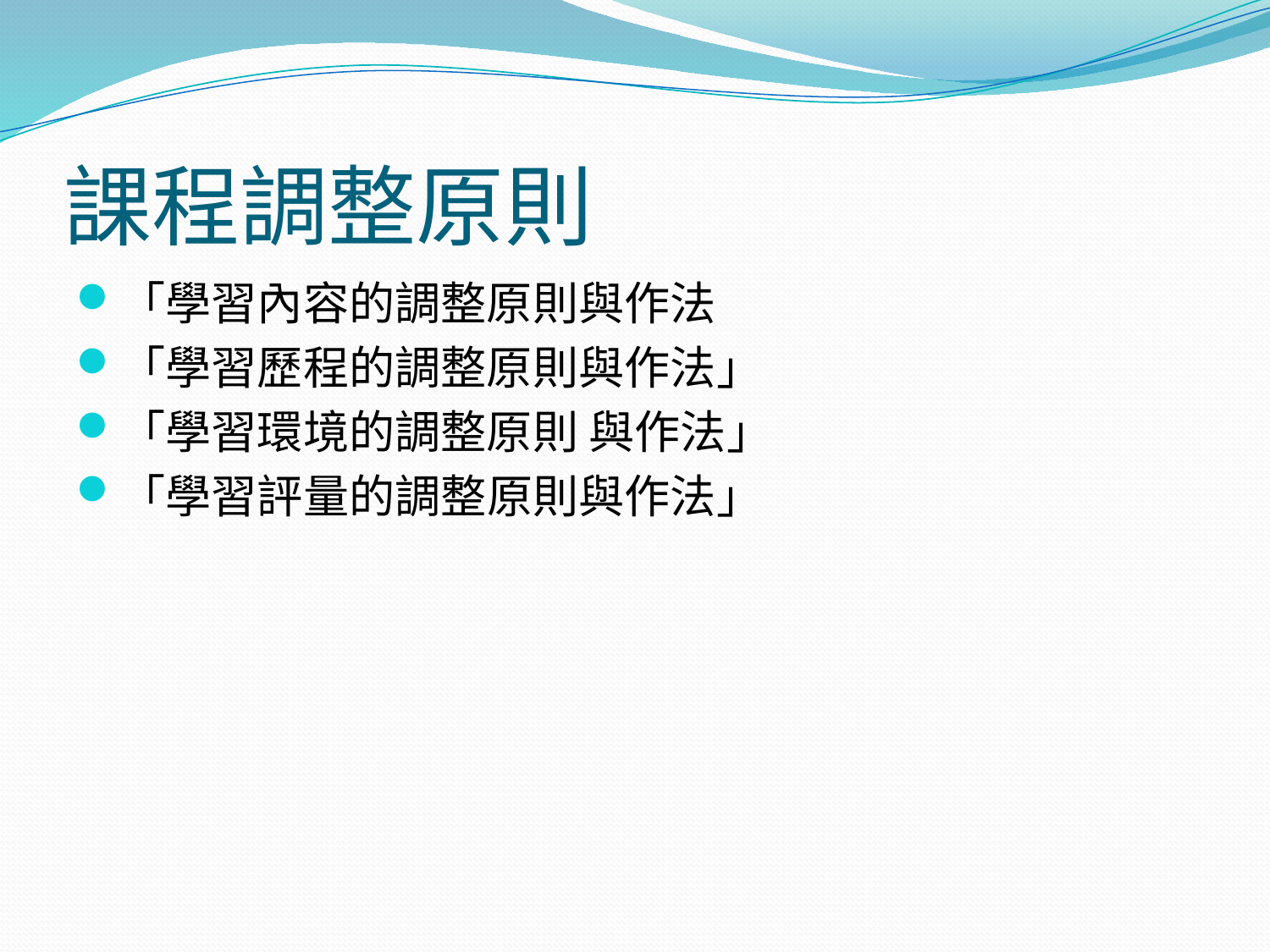

# 課程調整原則
「學習內容的調整原則與作法
「學習歷程的調整原則與作法」
「學習環境的調整原則 與作法」
「學習評量的調整原則與作法」